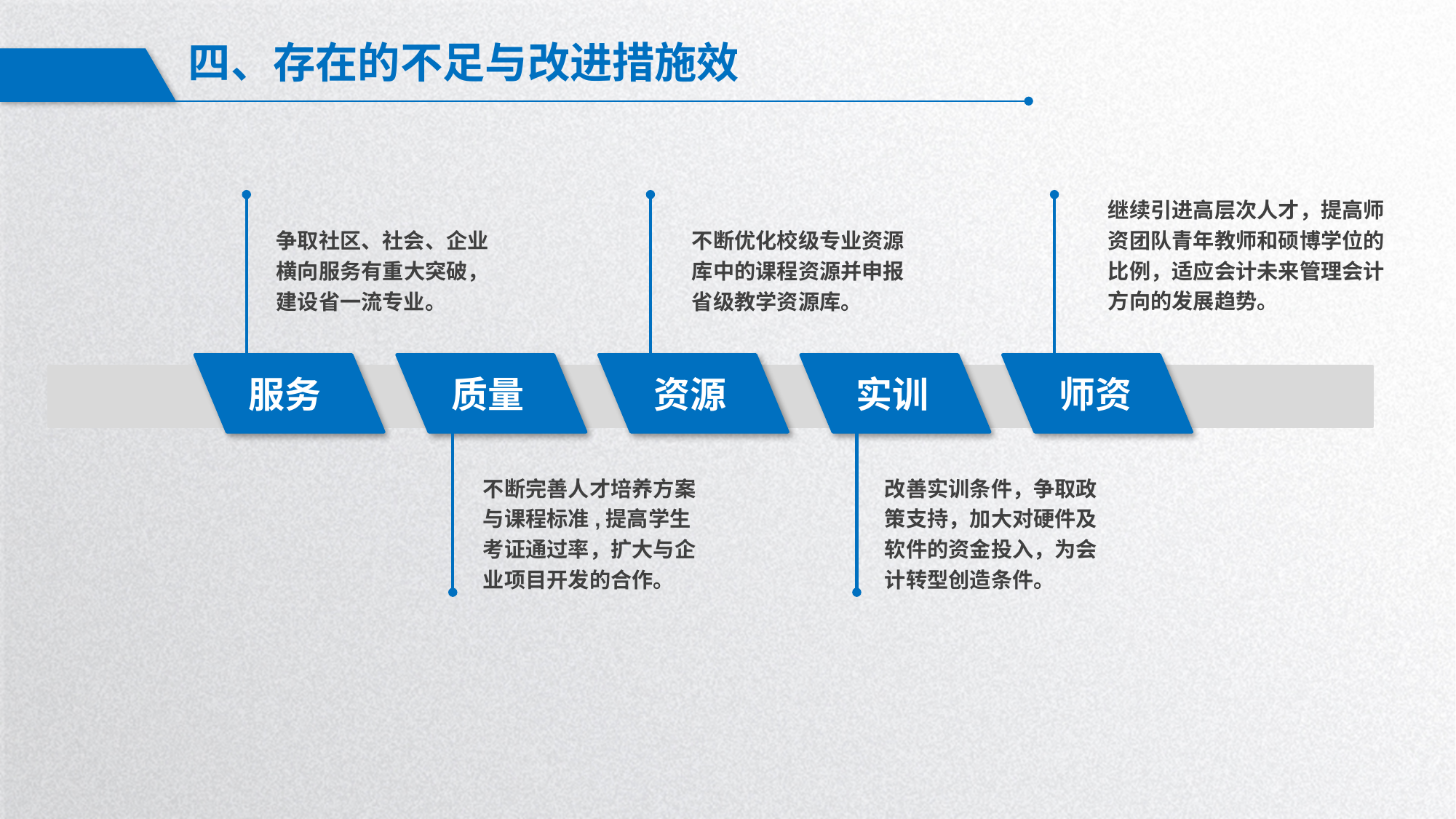

四、存在的不足与改进措施效

继续引进高层次人才，提高师资团队青年教师和硕博学位的比例，适应会计未来管理会计方向的发展趋势。
争取社区、社会、企业横向服务有重大突破，建设省一流专业。
不断优化校级专业资源库中的课程资源并申报省级教学资源库。

服务
质量
资源
实训
师资

不断完善人才培养方案与课程标准,提高学生考证通过率，扩大与企业项目开发的合作。
改善实训条件，争取政策支持，加大对硬件及软件的资金投入，为会计转型创造条件。